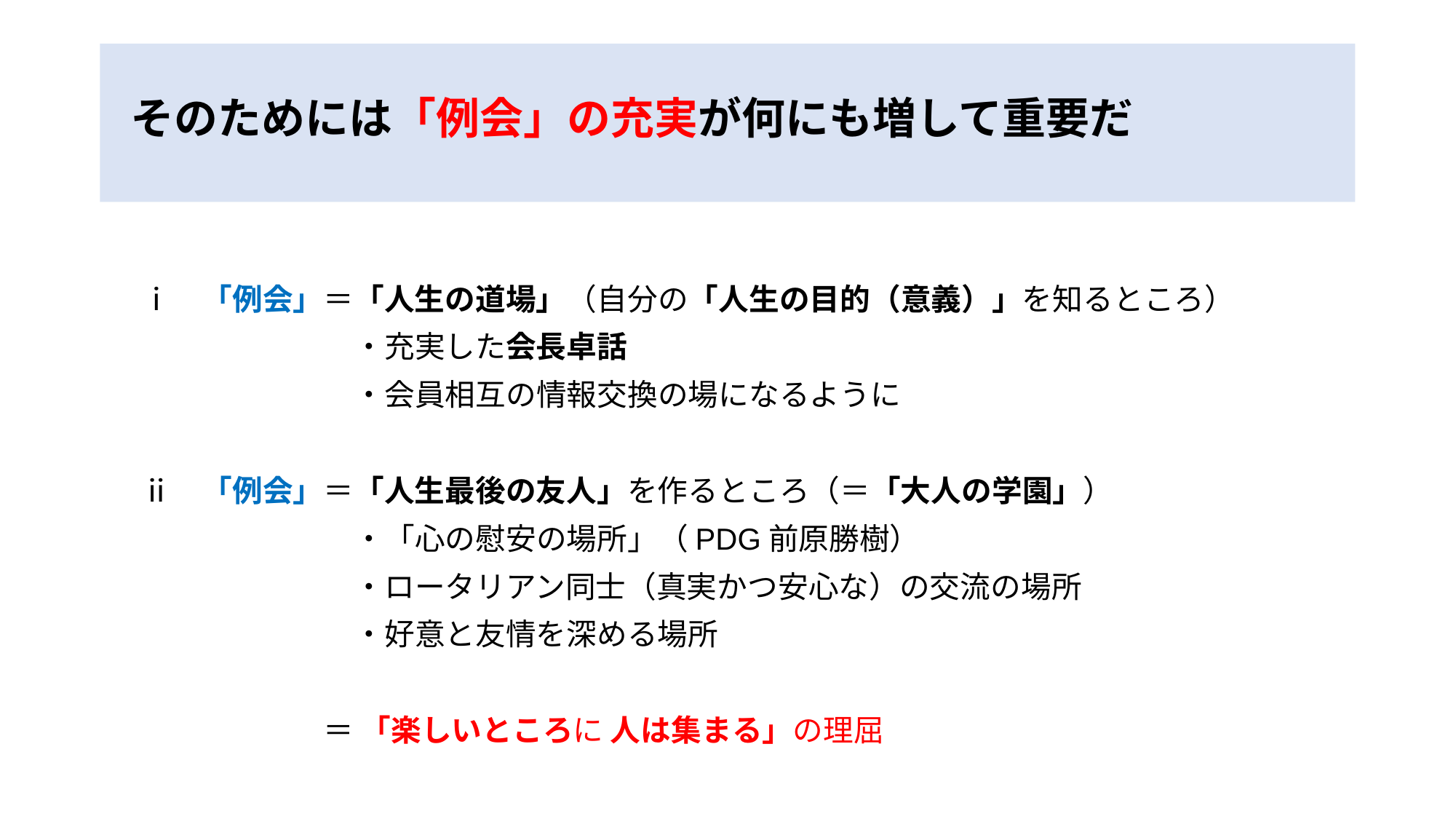

# そのためには「例会」の充実が何にも増して重要だ
　ⅰ　「例会」＝「人生の道場」（自分の「人生の目的（意義）」を知るところ）
　　　　　　　　・充実した会長卓話
　　　　　　　　・会員相互の情報交換の場になるように

　ⅱ　「例会」＝「人生最後の友人」を作るところ（＝「大人の学園」）
　　　　　　　　・「心の慰安の場所」（PDG前原勝樹）
　　　　　　　　・ロータリアン同士（真実かつ安心な）の交流の場所
　　　　　　　　・好意と友情を深める場所

　　　　　　　＝ 「楽しいところに 人は集まる」の理屈